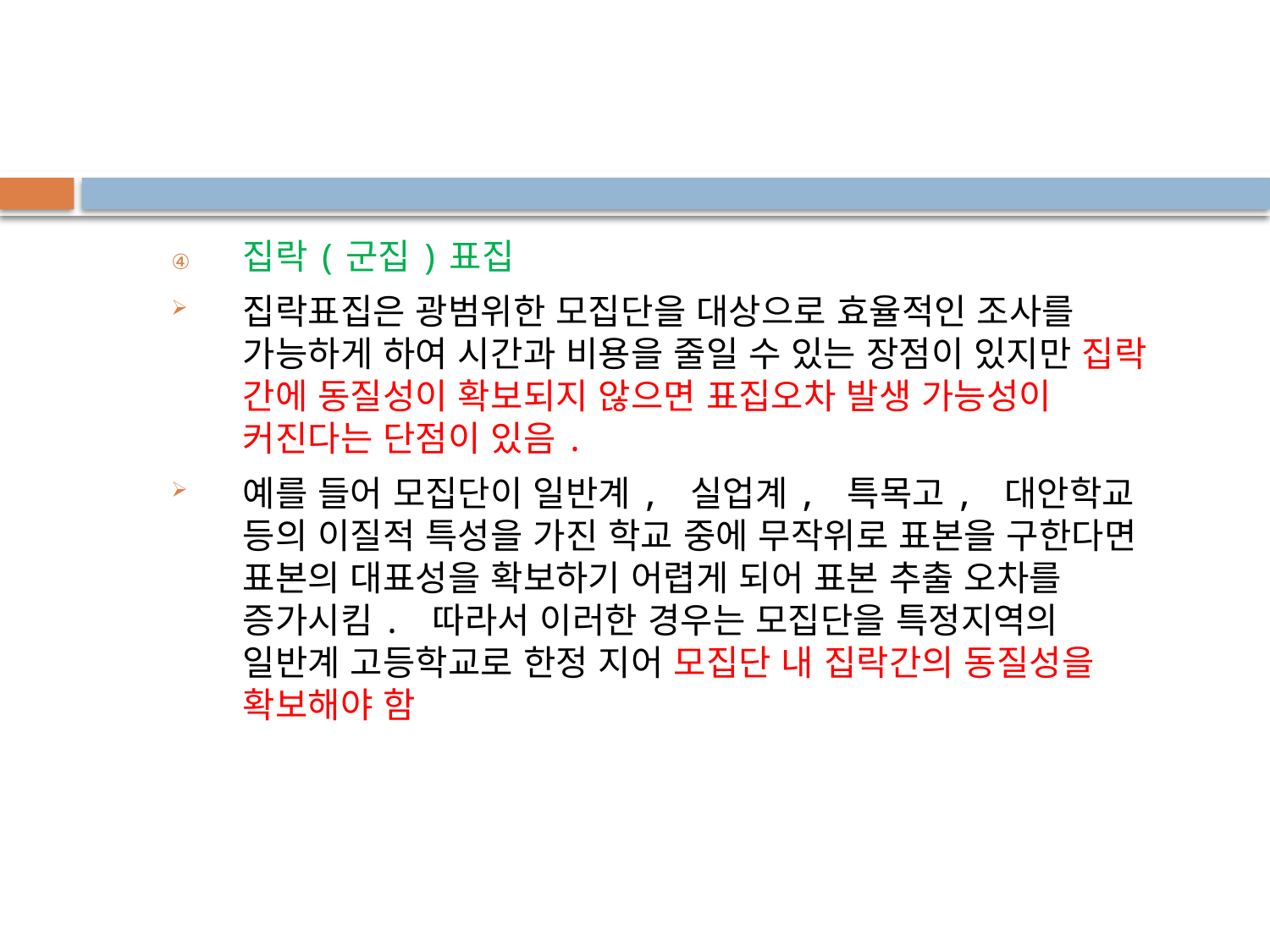

집락(군집)표집
집락표집은 광범위한 모집단을 대상으로 효율적인 조사를 가능하게 하여 시간과 비용을 줄일 수 있는 장점이 있지만 집락 간에 동질성이 확보되지 않으면 표집오차 발생 가능성이 커진다는 단점이 있음.
예를 들어 모집단이 일반계, 실업계, 특목고, 대안학교 등의 이질적 특성을 가진 학교 중에 무작위로 표본을 구한다면 표본의 대표성을 확보하기 어렵게 되어 표본 추출 오차를 증가시킴. 따라서 이러한 경우는 모집단을 특정지역의 일반계 고등학교로 한정 지어 모집단 내 집락간의 동질성을 확보해야 함